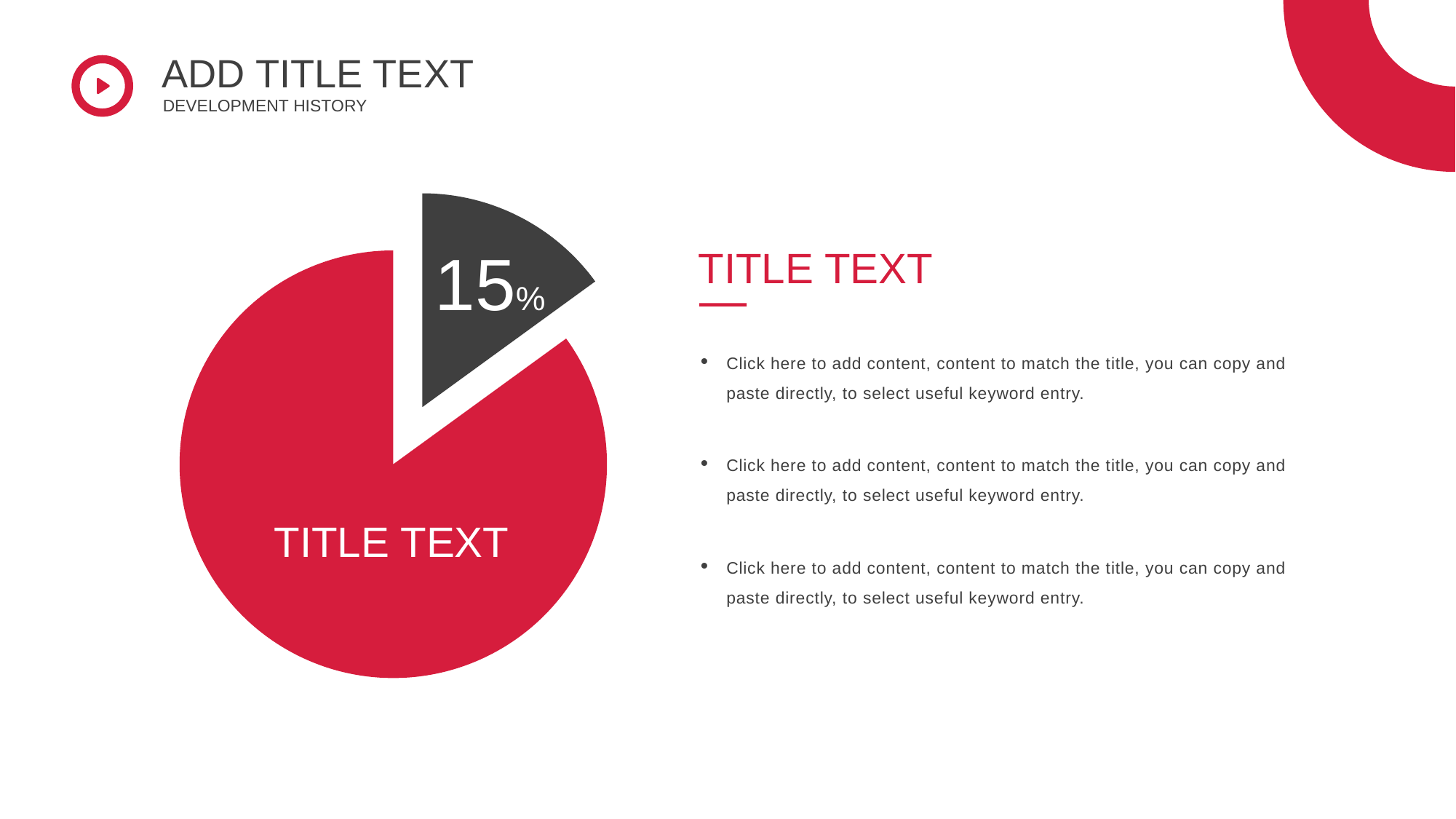

ADD TITLE TEXT

DEVELOPMENT HISTORY

### Chart

| Category | 销售额 |
|---|---|
| 第一季度 | 15.0 |
| 第二季度 | 85.0 |
15%
TITLE TEXT

Click here to add content, content to match the title, you can copy and paste directly, to select useful keyword entry.
Click here to add content, content to match the title, you can copy and paste directly, to select useful keyword entry.
TITLE TEXT
Click here to add content, content to match the title, you can copy and paste directly, to select useful keyword entry.